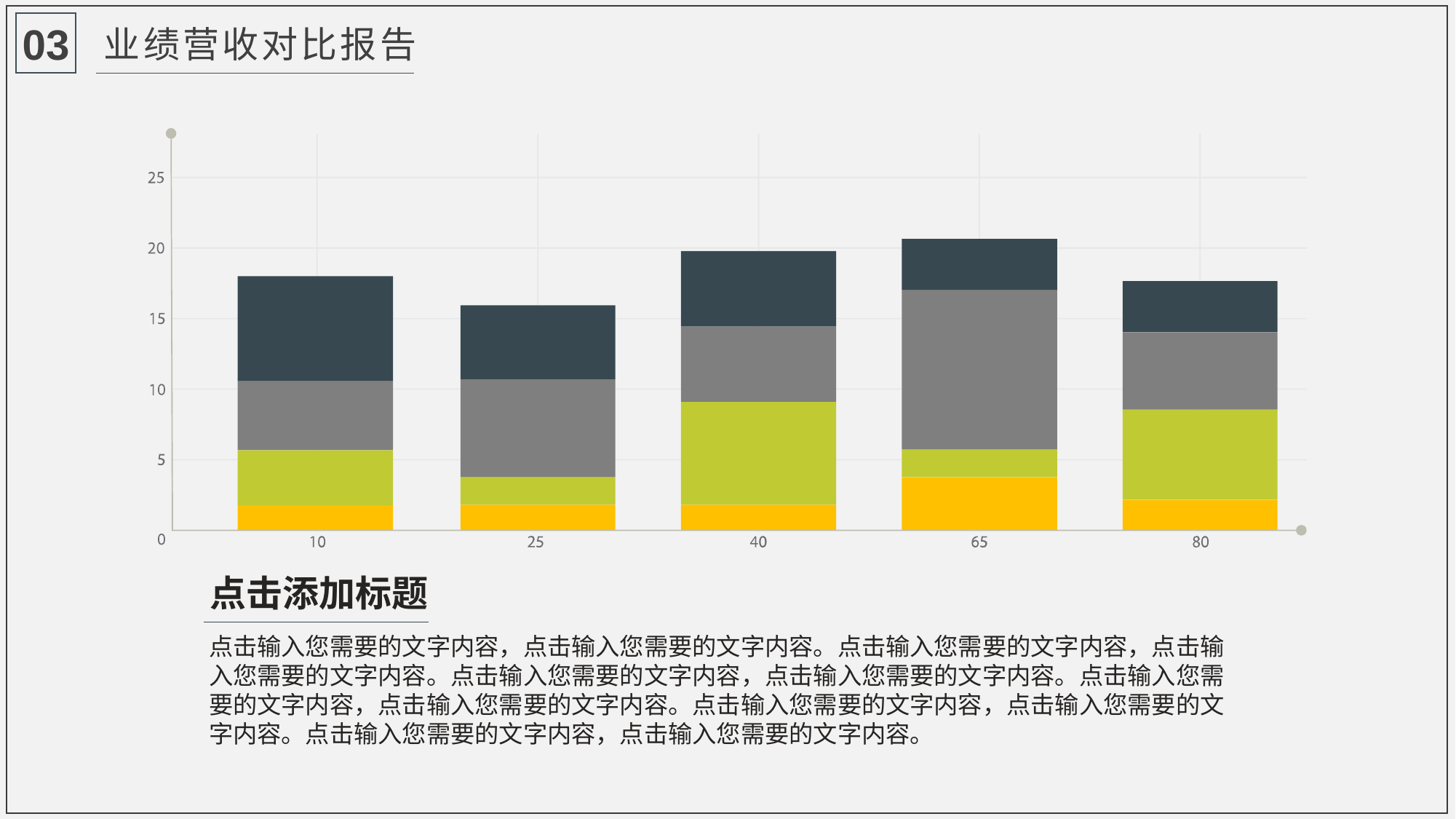

03
业绩营收对比报告

点击添加标题
点击输入您需要的文字内容，点击输入您需要的文字内容。点击输入您需要的文字内容，点击输入您需要的文字内容。点击输入您需要的文字内容，点击输入您需要的文字内容。点击输入您需要的文字内容，点击输入您需要的文字内容。点击输入您需要的文字内容，点击输入您需要的文字内容。点击输入您需要的文字内容，点击输入您需要的文字内容。